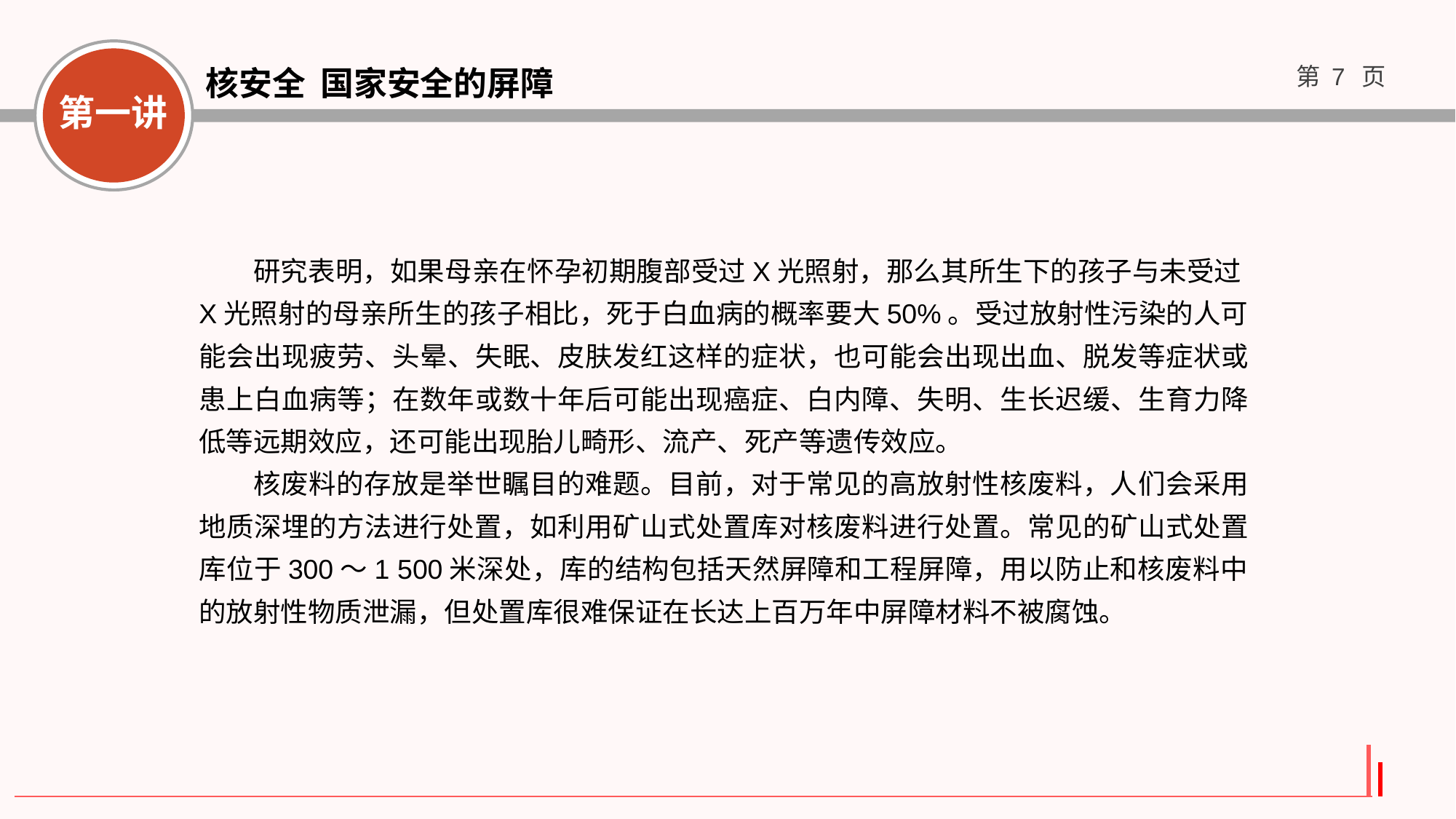

研究表明，如果母亲在怀孕初期腹部受过X光照射，那么其所生下的孩子与未受过X光照射的母亲所生的孩子相比，死于白血病的概率要大50%。受过放射性污染的人可能会出现疲劳、头晕、失眠、皮肤发红这样的症状，也可能会出现出血、脱发等症状或患上白血病等；在数年或数十年后可能出现癌症、白内障、失明、生长迟缓、生育力降低等远期效应，还可能出现胎儿畸形、流产、死产等遗传效应。
核废料的存放是举世瞩目的难题。目前，对于常见的高放射性核废料，人们会采用地质深埋的方法进行处置，如利用矿山式处置库对核废料进行处置。常见的矿山式处置库位于300～1 500米深处，库的结构包括天然屏障和工程屏障，用以防止和核废料中的放射性物质泄漏，但处置库很难保证在长达上百万年中屏障材料不被腐蚀。